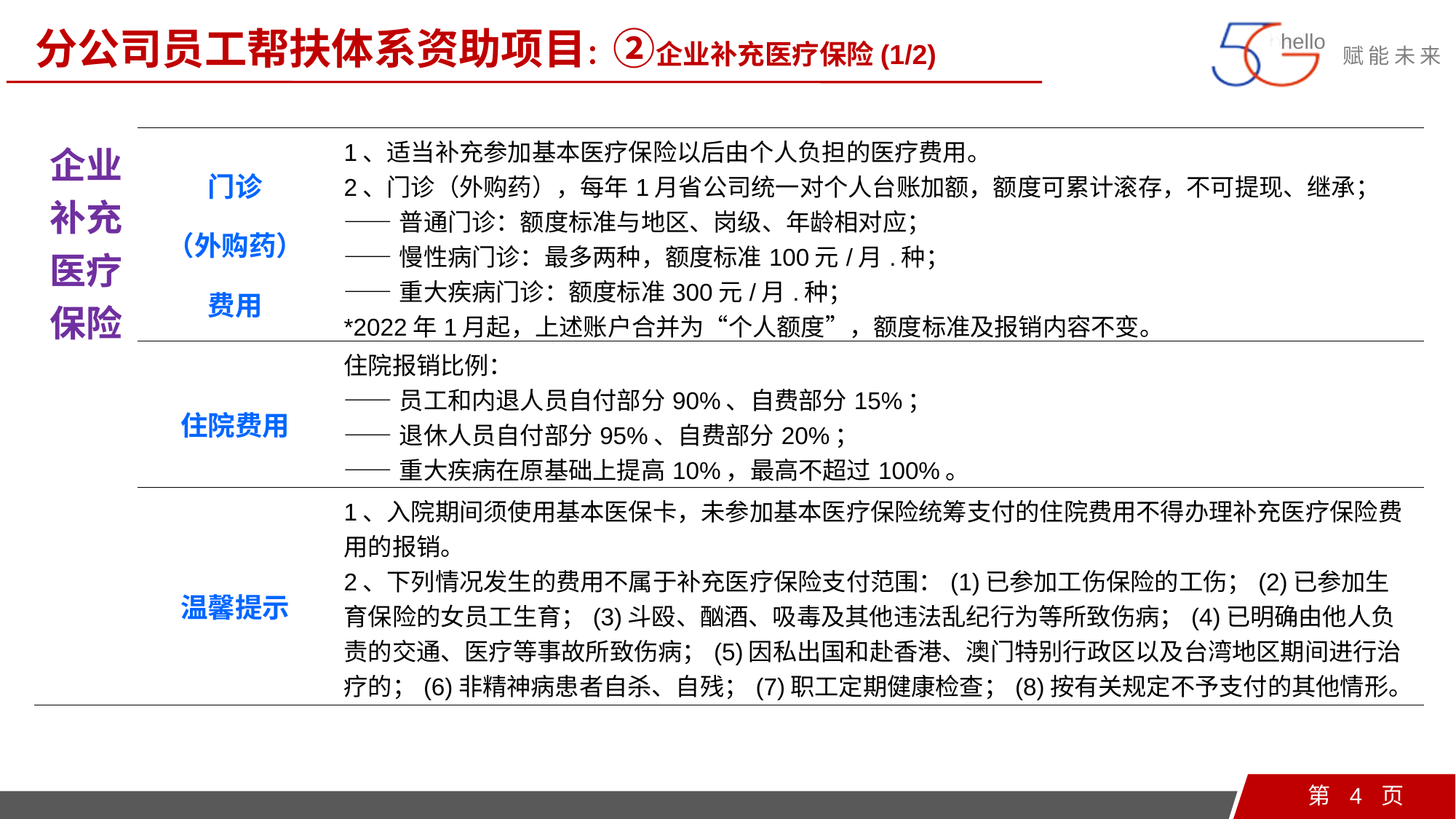

分公司员工帮扶体系资助项目：②企业补充医疗保险(1/2)
| 企业补充医疗保险 | 门诊 （外购药） 费用 | 1、适当补充参加基本医疗保险以后由个人负担的医疗费用。 2、门诊（外购药），每年1月省公司统一对个人台账加额，额度可累计滚存，不可提现、继承； ——普通门诊：额度标准与地区、岗级、年龄相对应； ——慢性病门诊：最多两种，额度标准100元/月.种； ——重大疾病门诊：额度标准300元/月.种； \*2022年1月起，上述账户合并为“个人额度”，额度标准及报销内容不变。 |
| --- | --- | --- |
|  | 住院费用 | 住院报销比例： ——员工和内退人员自付部分90%、自费部分15%； ——退休人员自付部分95%、自费部分20%； ——重大疾病在原基础上提高10%，最高不超过100%。 |
|  | 温馨提示 | 1、入院期间须使用基本医保卡，未参加基本医疗保险统筹支付的住院费用不得办理补充医疗保险费用的报销。 2、下列情况发生的费用不属于补充医疗保险支付范围：(1)已参加工伤保险的工伤；(2)已参加生育保险的女员工生育；(3)斗殴、酗酒、吸毒及其他违法乱纪行为等所致伤病；(4)已明确由他人负责的交通、医疗等事故所致伤病；(5)因私出国和赴香港、澳门特别行政区以及台湾地区期间进行治疗的；(6)非精神病患者自杀、自残；(7)职工定期健康检查；(8)按有关规定不予支付的其他情形。 |